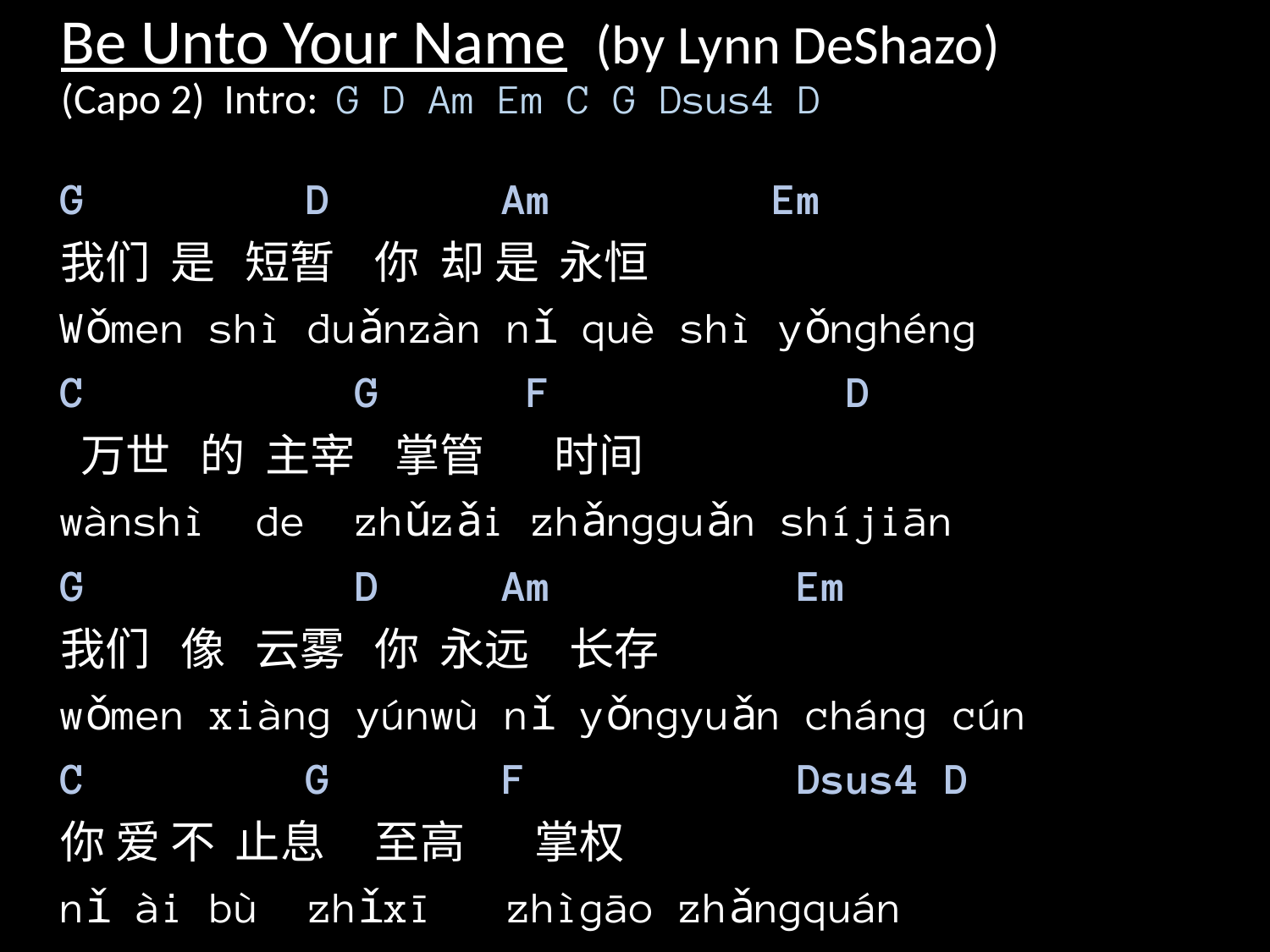

# Be Unto Your Name  (by Lynn DeShazo) (Capo 2)  Intro:  G D Am Em C G Dsus4 D
G         D       Am         Em
我们  是   短暂    你  却 是  永恒
Wǒmen shì duǎnzàn nǐ què shì yǒnghéng
C           G      F            D
 万世   的  主宰    掌管       时间
wànshì  de  zhǔzǎi zhǎngguǎn shíjiān
G           D     Am          Em
我们   像   云雾   你  永远    长存
wǒmen xiàng yúnwù nǐ yǒngyuǎn cháng cún
C         G       F           Dsus4 D
你 爱 不  止息     至高       掌权
nǐ ài bù  zhǐxī   zhìgāo zhǎngquán